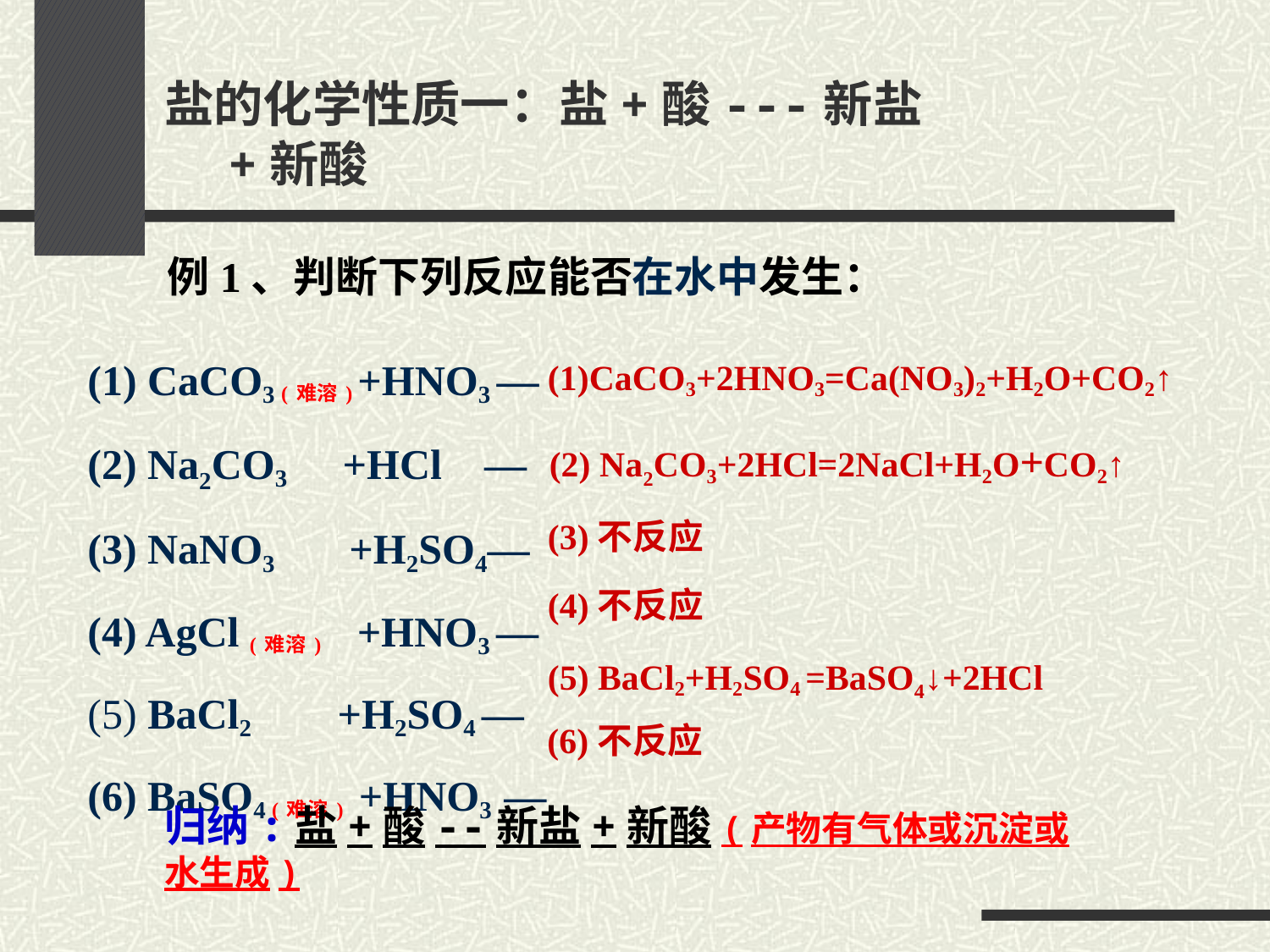

# 盐的化学性质一：盐+酸---新盐+新酸
例1、判断下列反应能否在水中发生：
(1) CaCO3 (难溶) +HNO3 —
(2) Na2CO3         +HCl    —
(3) NaNO3       +H2SO4—
(4) AgCl (难溶)      +HNO3 —
(5) BaCl2              +H2SO4 —
(6) BaSO4 (难溶)  +HNO3  —
(1)CaCO3+2HNO3=Ca(NO3)2+H2O+CO2↑
(2) Na2CO3+2HCl=2NaCl+H2O+CO2↑
(3)不反应
(4)不反应
(5) BaCl2+H2SO4 =BaSO4↓+2HCl
(6)不反应
归纳:盐+酸--新盐+新酸(产物有气体或沉淀或水生成)